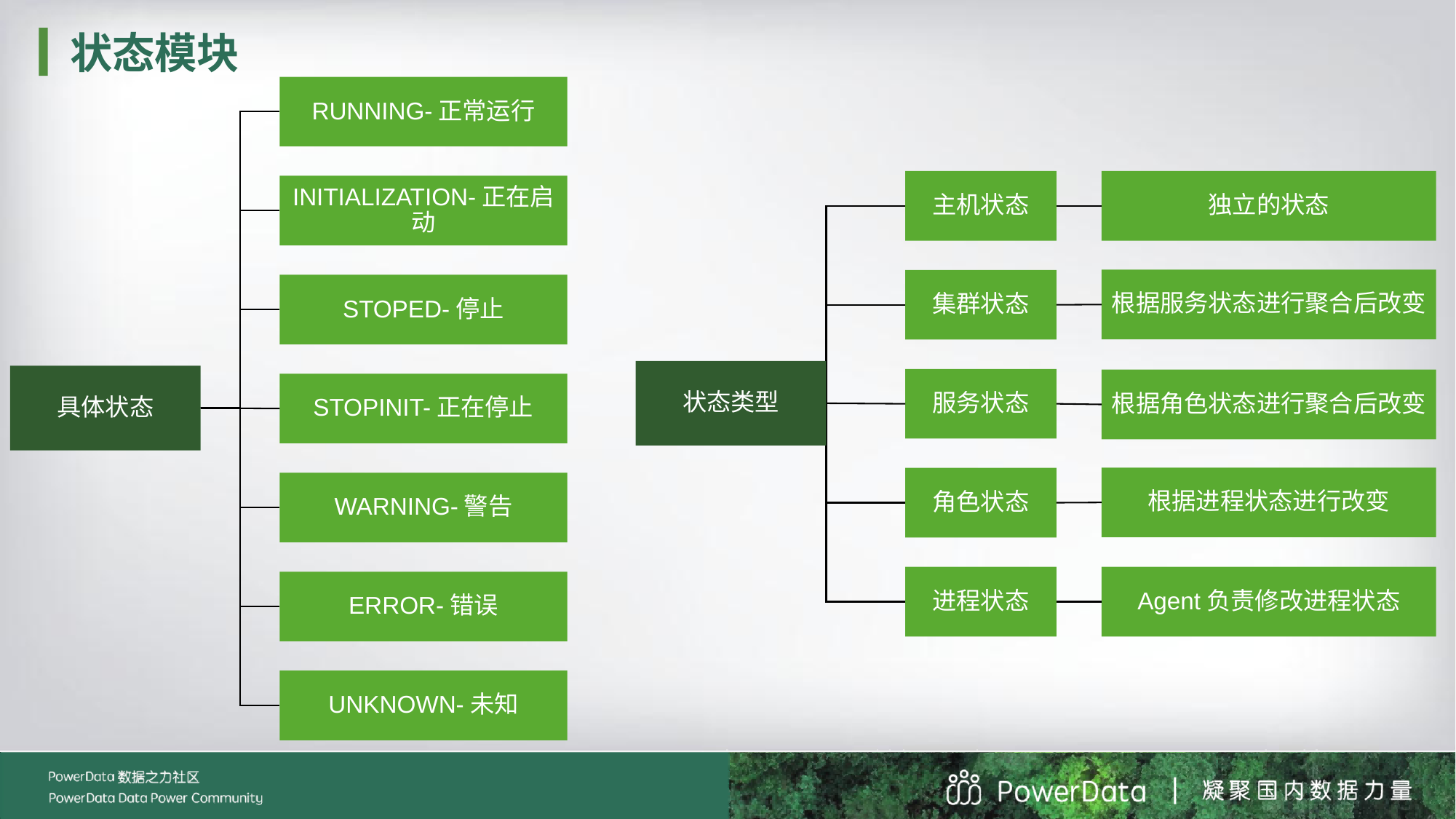

状态模块

RUNNING-正常运行
主机状态
独立的状态
INITIALIZATION-正在启动
根据服务状态进行聚合后改变
集群状态
STOPED-停止
状态类型
具体状态
服务状态
根据角色状态进行聚合后改变
STOPINIT-正在停止
根据进程状态进行改变
角色状态
WARNING-警告
Agent负责修改进程状态
进程状态
ERROR-错误
UNKNOWN-未知